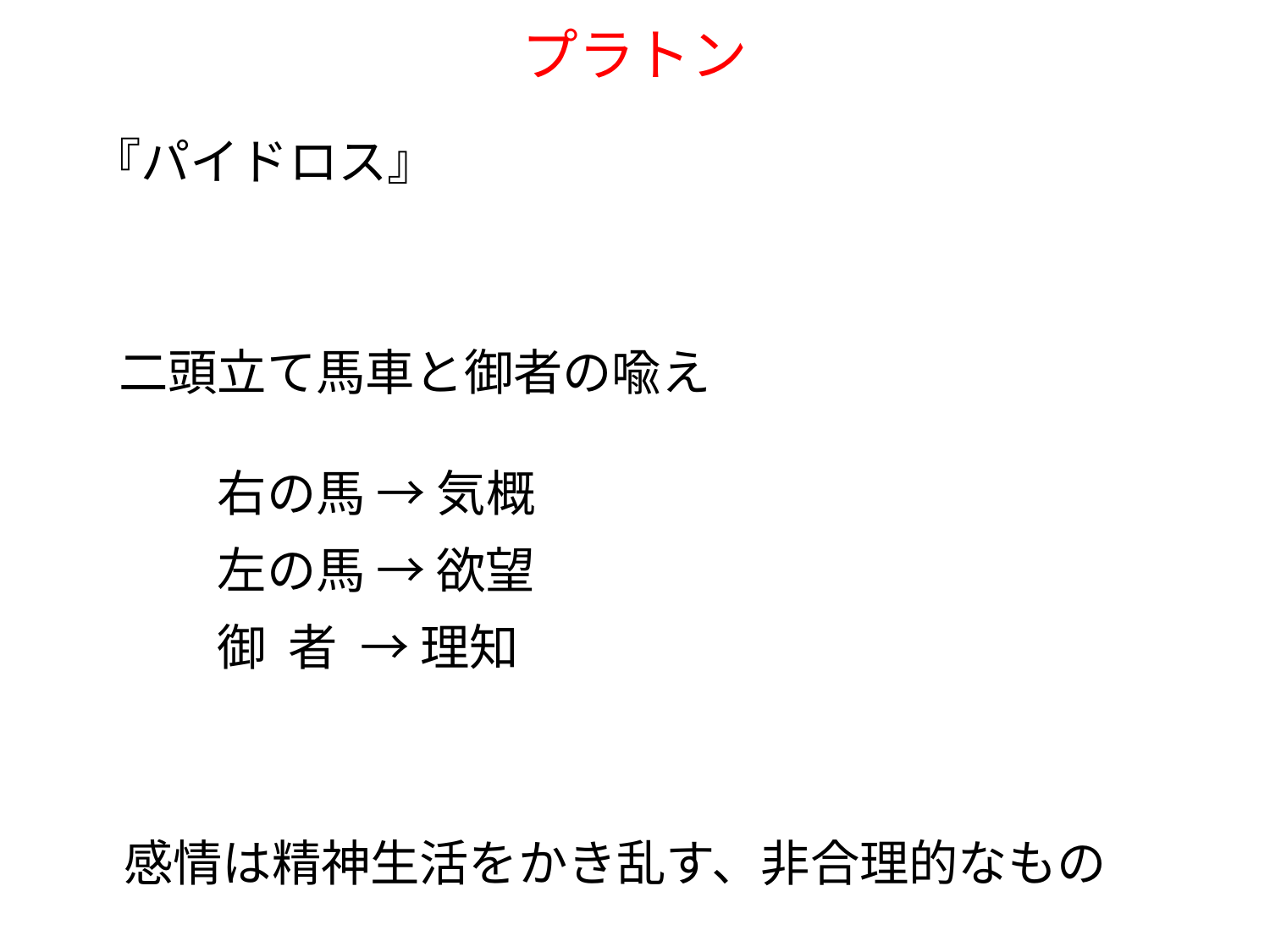

# プラトン
『パイドロス』
二頭立て馬車と御者の喩え
右の馬 → 気概
左の馬 → 欲望
御  者  → 理知
感情は精神生活をかき乱す、非合理的なもの